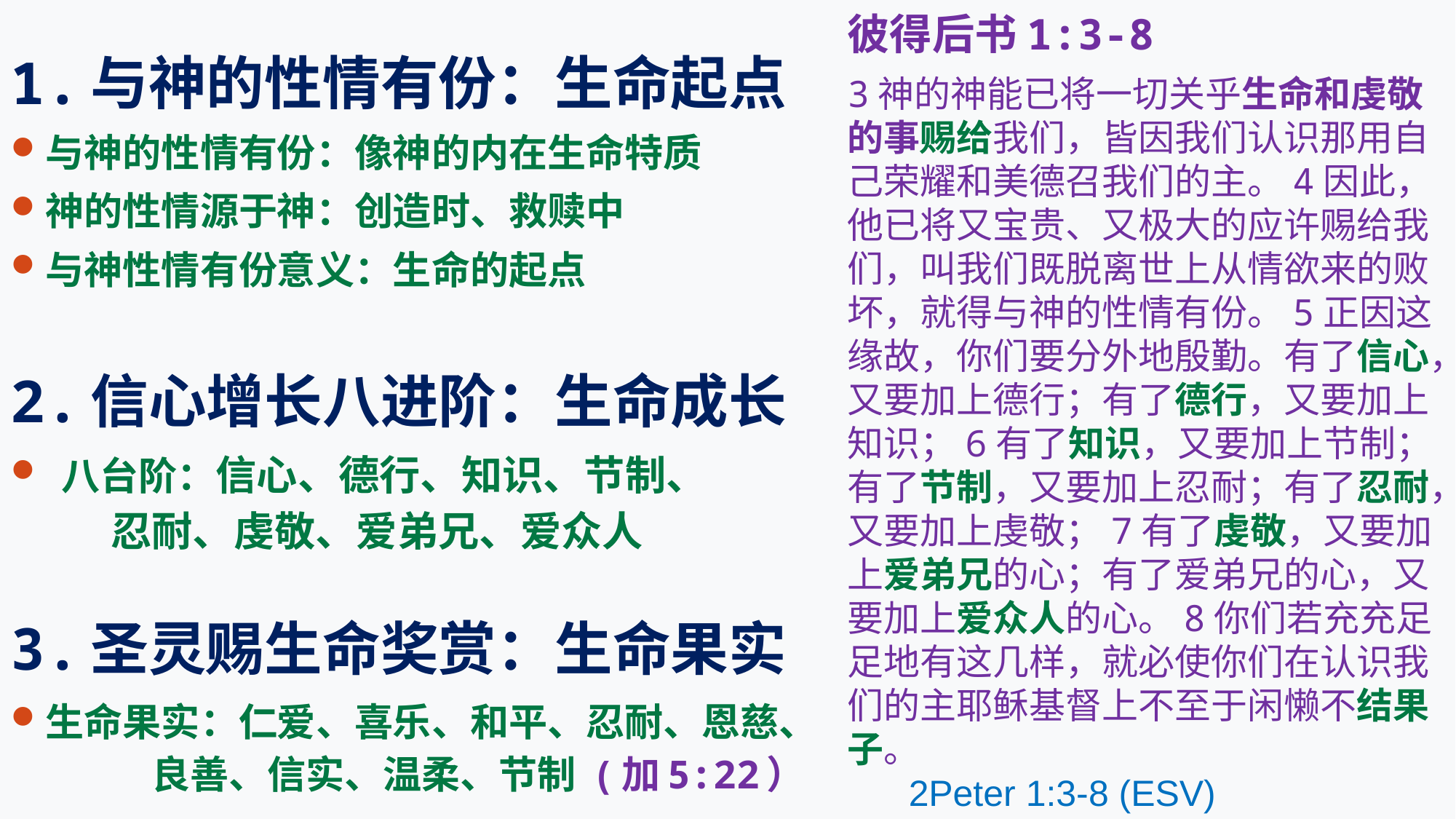

1.与神的性情有份：生命起点
与神的性情有份：像神的内在生命特质
神的性情源于神：创造时、救赎中
与神性情有份意义：生命的起点

2.信心增长八进阶：生命成长
 八台阶：信心、德行、知识、节制、
          忍耐、虔敬、爱弟兄、爱众人

3.圣灵赐生命奖赏：生命果实
生命果实：仁爱、喜乐、和平、忍耐、恩慈、
	      良善、信实、温柔、节制 (加5:22）
彼得后书1:3-8
3神的神能已将一切关乎生命和虔敬的事赐给我们，皆因我们认识那用自己荣耀和美德召我们的主。4因此，他已将又宝贵、又极大的应许赐给我们，叫我们既脱离世上从情欲来的败坏，就得与神的性情有份。5正因这缘故，你们要分外地殷勤。有了信心，又要加上德行；有了德行，又要加上知识；6有了知识，又要加上节制；有了节制，又要加上忍耐；有了忍耐，又要加上虔敬；7有了虔敬，又要加上爱弟兄的心；有了爱弟兄的心，又要加上爱众人的心。8你们若充充足足地有这几样，就必使你们在认识我们的主耶稣基督上不至于闲懒不结果子。
      2Peter 1:3-8 (ESV)